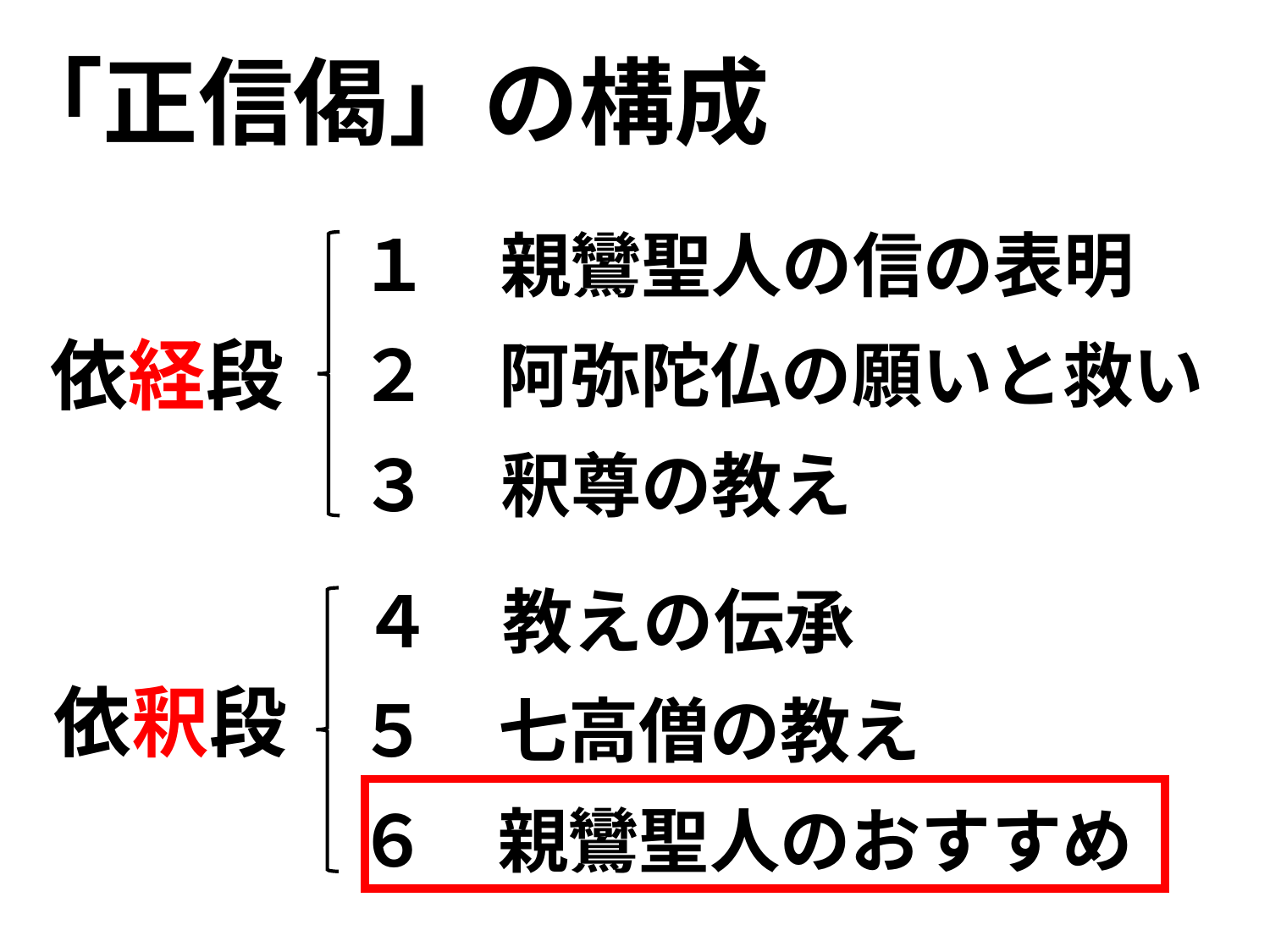

「正信偈」の構成
１　親鸞聖人の信の表明

依経段
２　阿弥陀仏の願いと救い
３　釈尊の教え
４　教えの伝承

依釈段
５　七高僧の教え

６　親鸞聖人のおすすめ